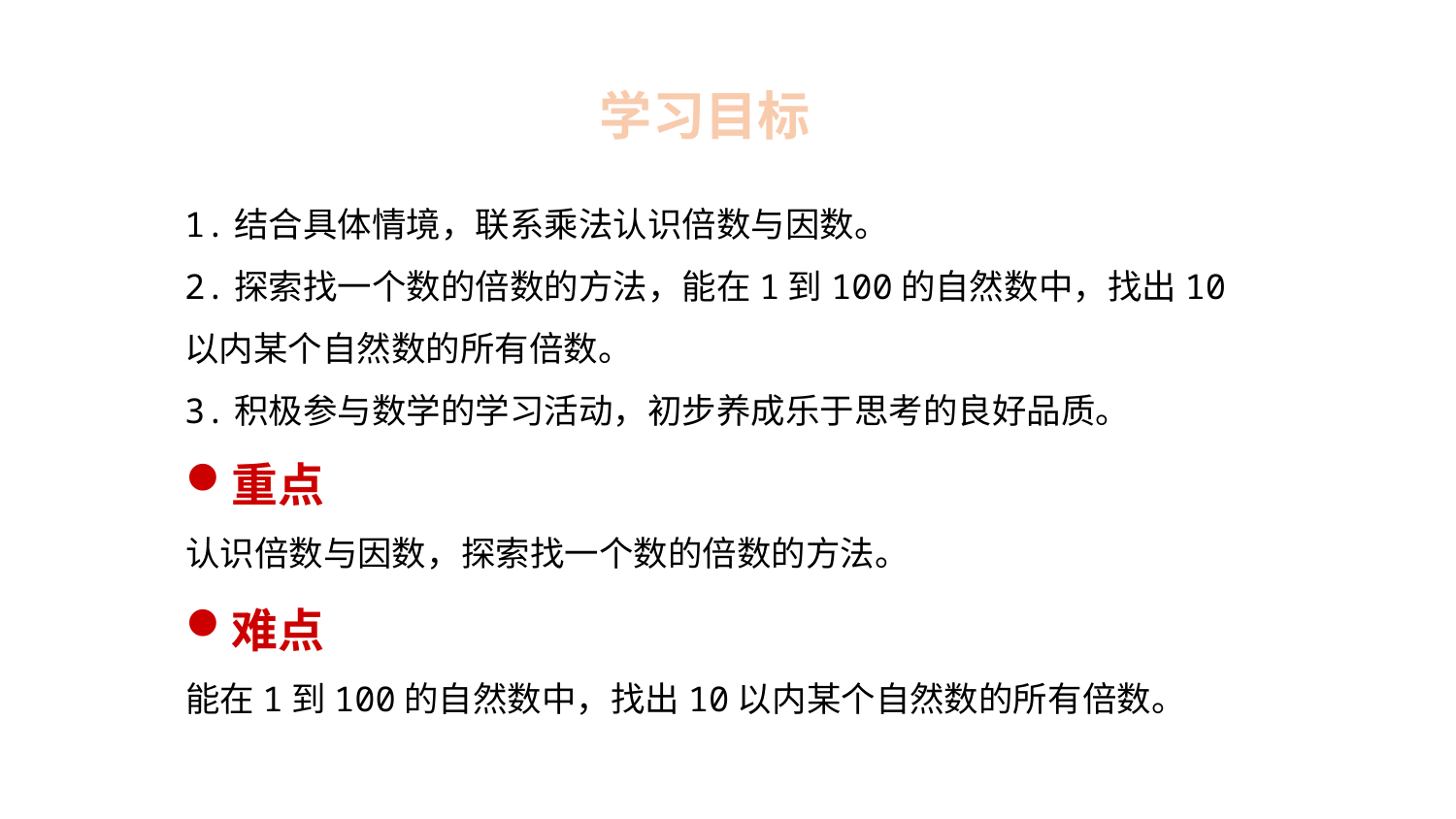

学习目标
1.结合具体情境，联系乘法认识倍数与因数。
2.探索找一个数的倍数的方法，能在1到100的自然数中，找出10以内某个自然数的所有倍数。
3.积极参与数学的学习活动，初步养成乐于思考的良好品质。
重点
认识倍数与因数，探索找一个数的倍数的方法。
难点
能在1到100的自然数中，找出10以内某个自然数的所有倍数。